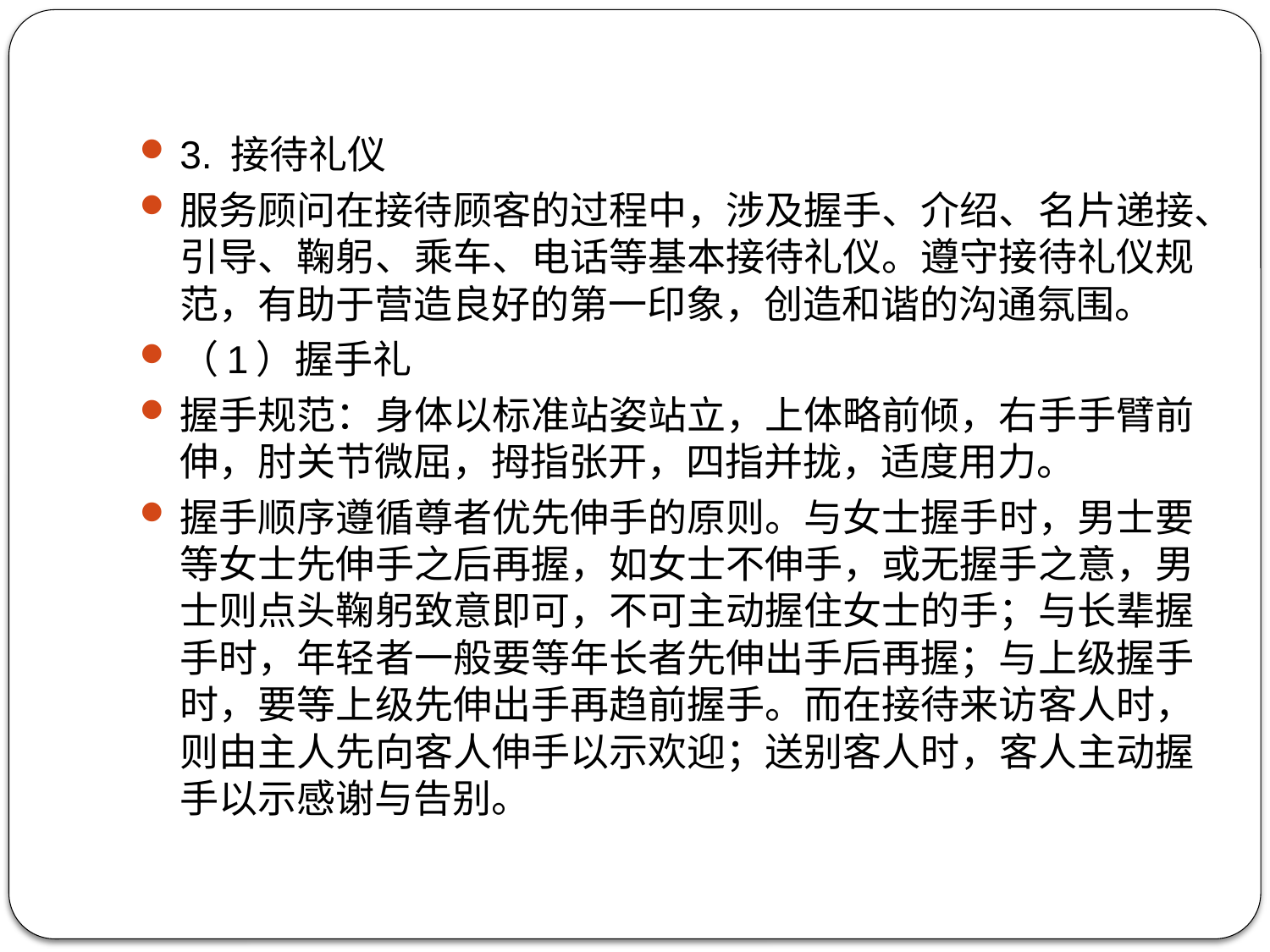

3. 接待礼仪
服务顾问在接待顾客的过程中，涉及握手、介绍、名片递接、引导、鞠躬、乘车、电话等基本接待礼仪。遵守接待礼仪规范，有助于营造良好的第一印象，创造和谐的沟通氛围。
（1）握手礼
握手规范：身体以标准站姿站立，上体略前倾，右手手臂前伸，肘关节微屈，拇指张开，四指并拢，适度用力。
握手顺序遵循尊者优先伸手的原则。与女士握手时，男士要等女士先伸手之后再握，如女士不伸手，或无握手之意，男士则点头鞠躬致意即可，不可主动握住女士的手；与长辈握手时，年轻者一般要等年长者先伸出手后再握；与上级握手时，要等上级先伸出手再趋前握手。而在接待来访客人时，则由主人先向客人伸手以示欢迎；送别客人时，客人主动握手以示感谢与告别。